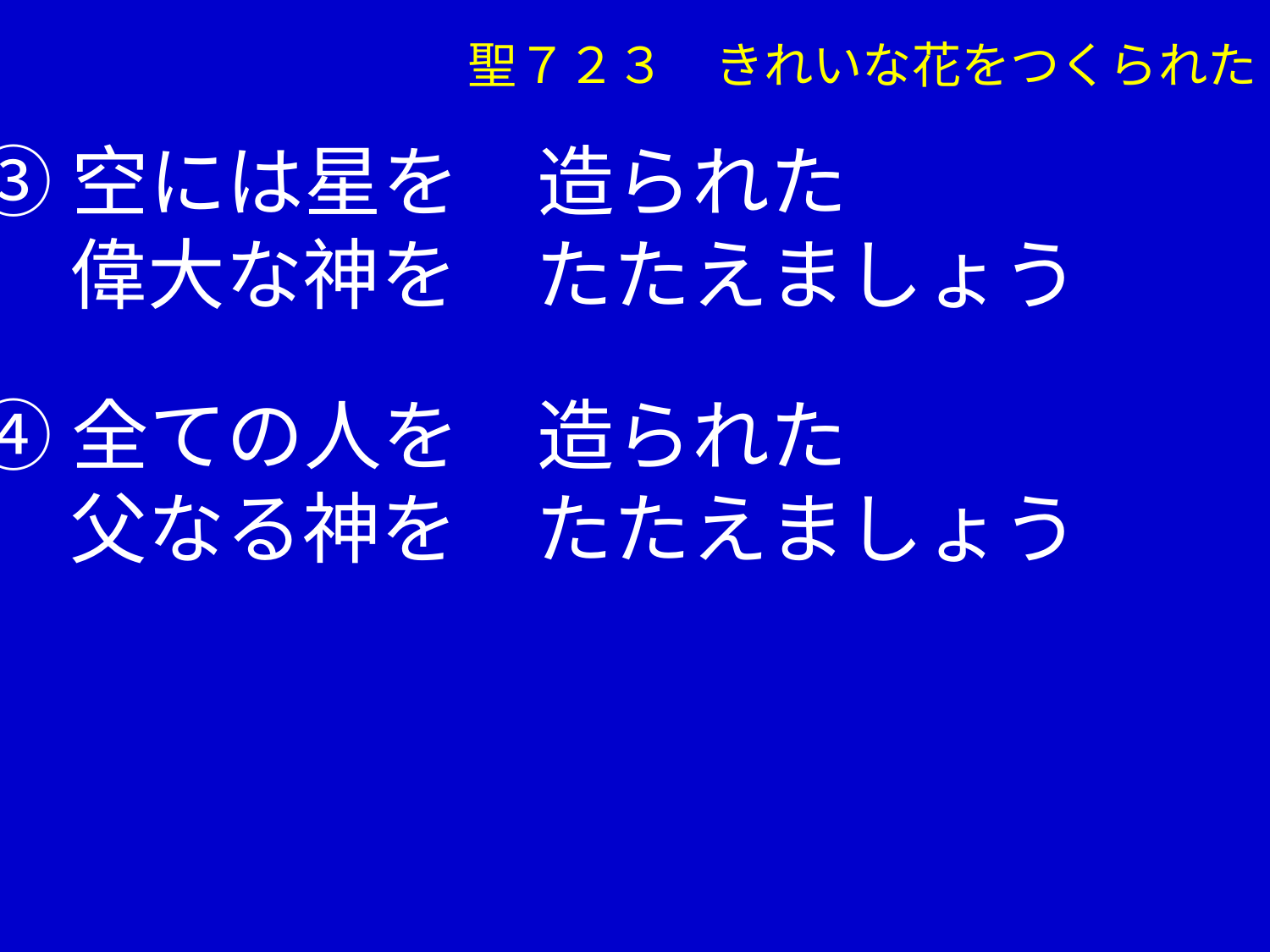

聖７２３　きれいな花をつくられた
③空には星を　造られた
　 偉大な神を　たたえましょう

④全ての人を　造られた
　 父なる神を　たたえましょう